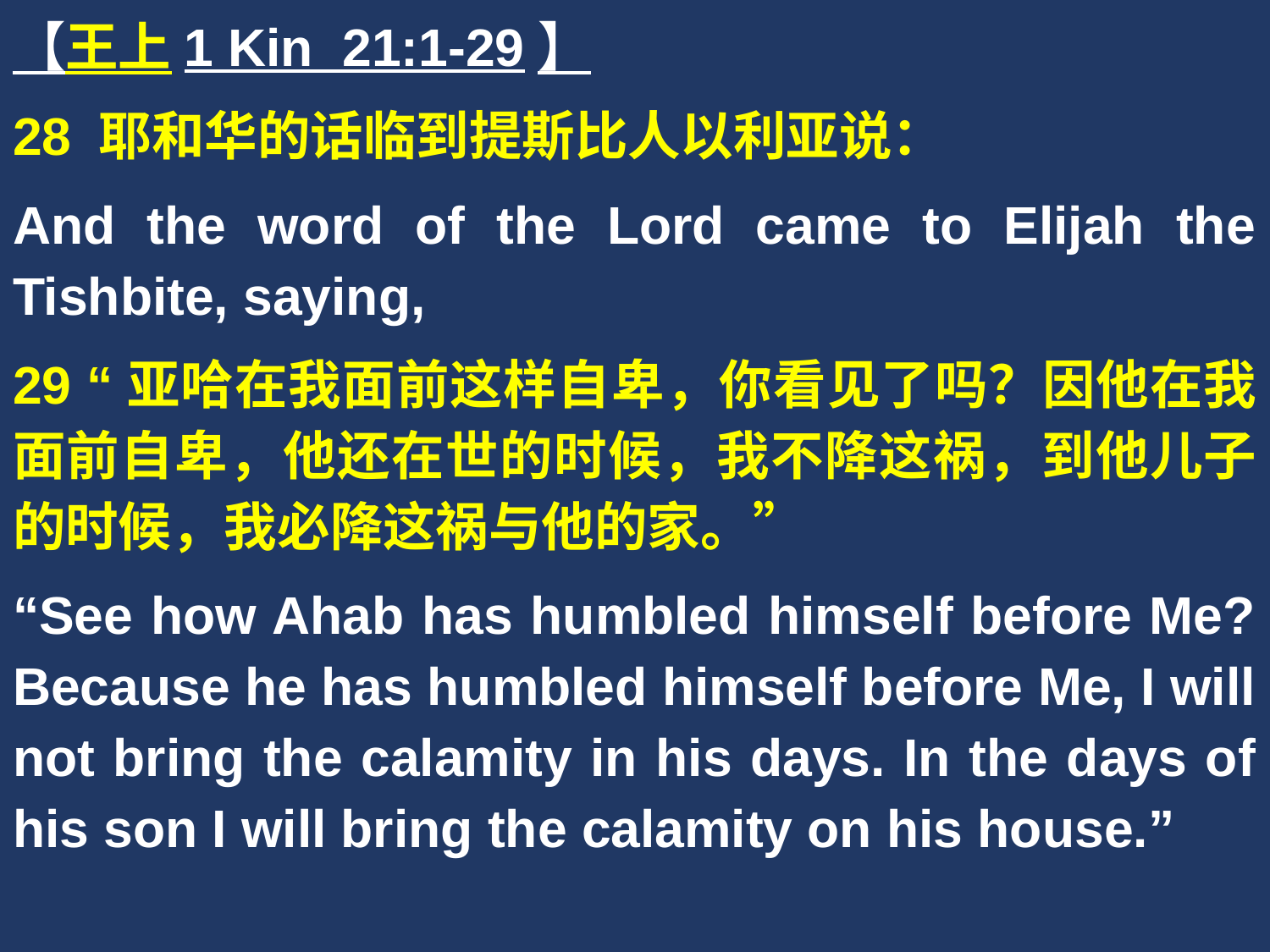

【王上1 Kin  21:1-29】
28 耶和华的话临到提斯比人以利亚说：
And the word of the Lord came to Elijah the Tishbite, saying,
29 “亚哈在我面前这样自卑，你看见了吗？因他在我面前自卑，他还在世的时候，我不降这祸，到他儿子的时候，我必降这祸与他的家。”
“See how Ahab has humbled himself before Me? Because he has humbled himself before Me, I will not bring the calamity in his days. In the days of his son I will bring the calamity on his house.”